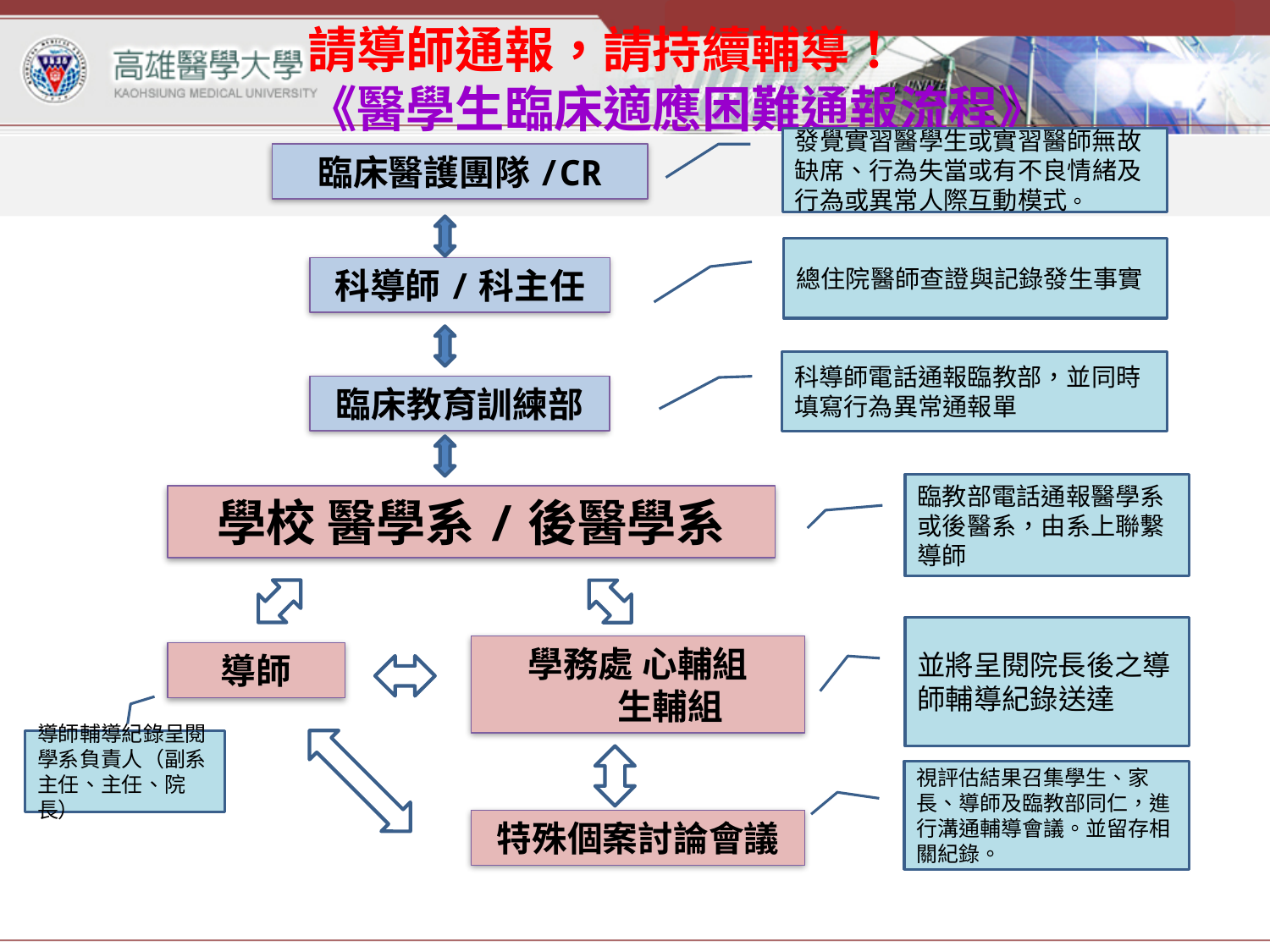

請導師通報，請持續輔導！
《醫學生臨床適應困難通報流程》
發覺實習醫學生或實習醫師無故缺席、行為失當或有不良情緒及行為或異常人際互動模式。
臨床醫護團隊/CR

總住院醫師查證與記錄發生事實
科導師/科主任

科導師電話通報臨教部，並同時填寫行為異常通報單
臨床教育訓練部

臨教部電話通報醫學系或後醫系，由系上聯繫導師
學校 醫學系/後醫學系

並將呈閱院長後之導師輔導紀錄送達
學務處 心輔組
       生輔組
導師

導師輔導紀錄呈閱學系負責人（副系主任、主任、院長）

視評估結果召集學生、家長、導師及臨教部同仁，進行溝通輔導會議。並留存相關紀錄。
特殊個案討論會議